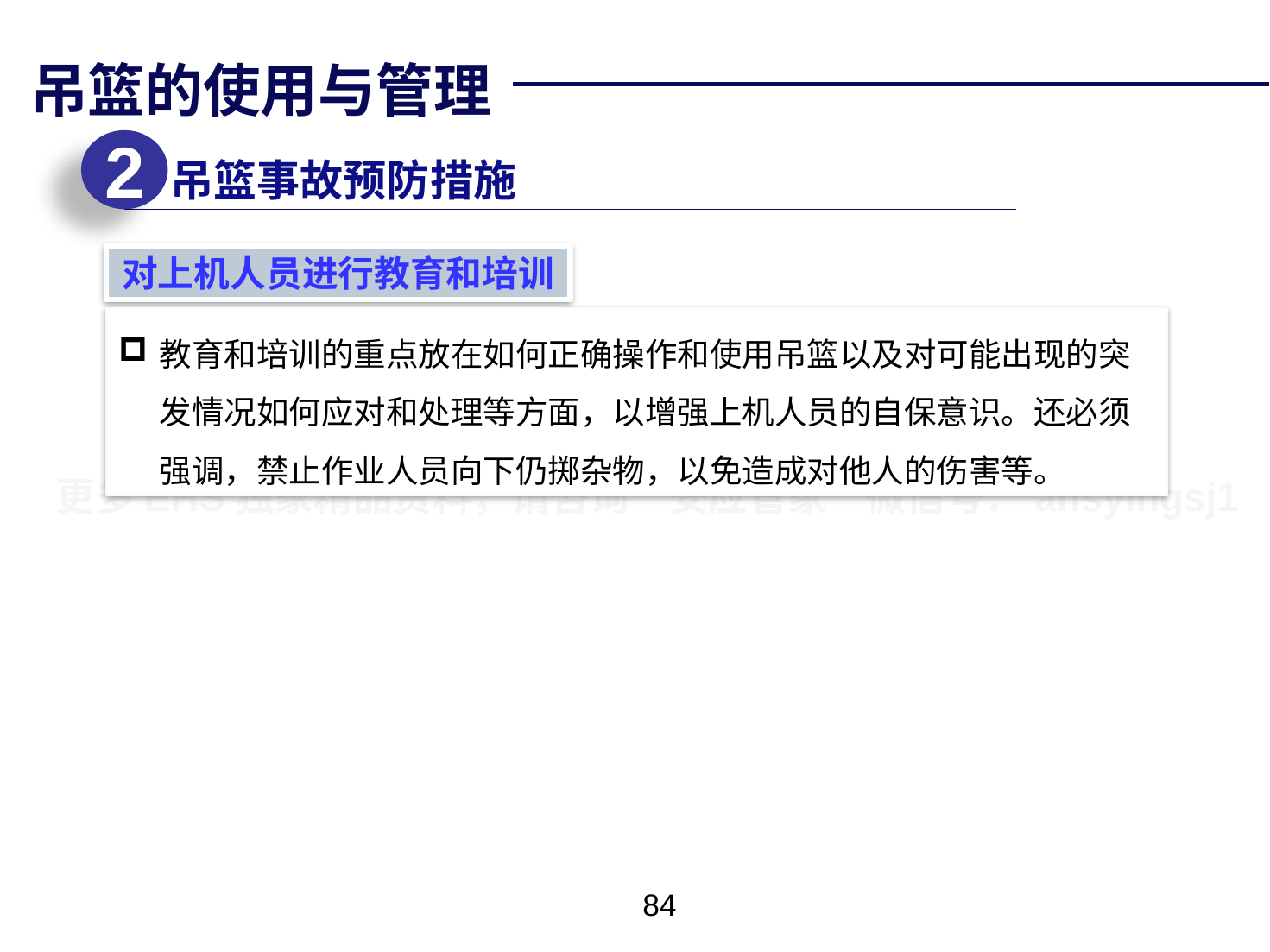

吊篮的使用与管理
2

吊篮事故预防措施
对上机人员进行教育和培训
教育和培训的重点放在如何正确操作和使用吊篮以及对可能出现的突发情况如何应对和处理等方面，以增强上机人员的自保意识。还必须强调，禁止作业人员向下仍掷杂物，以免造成对他人的伤害等。
84